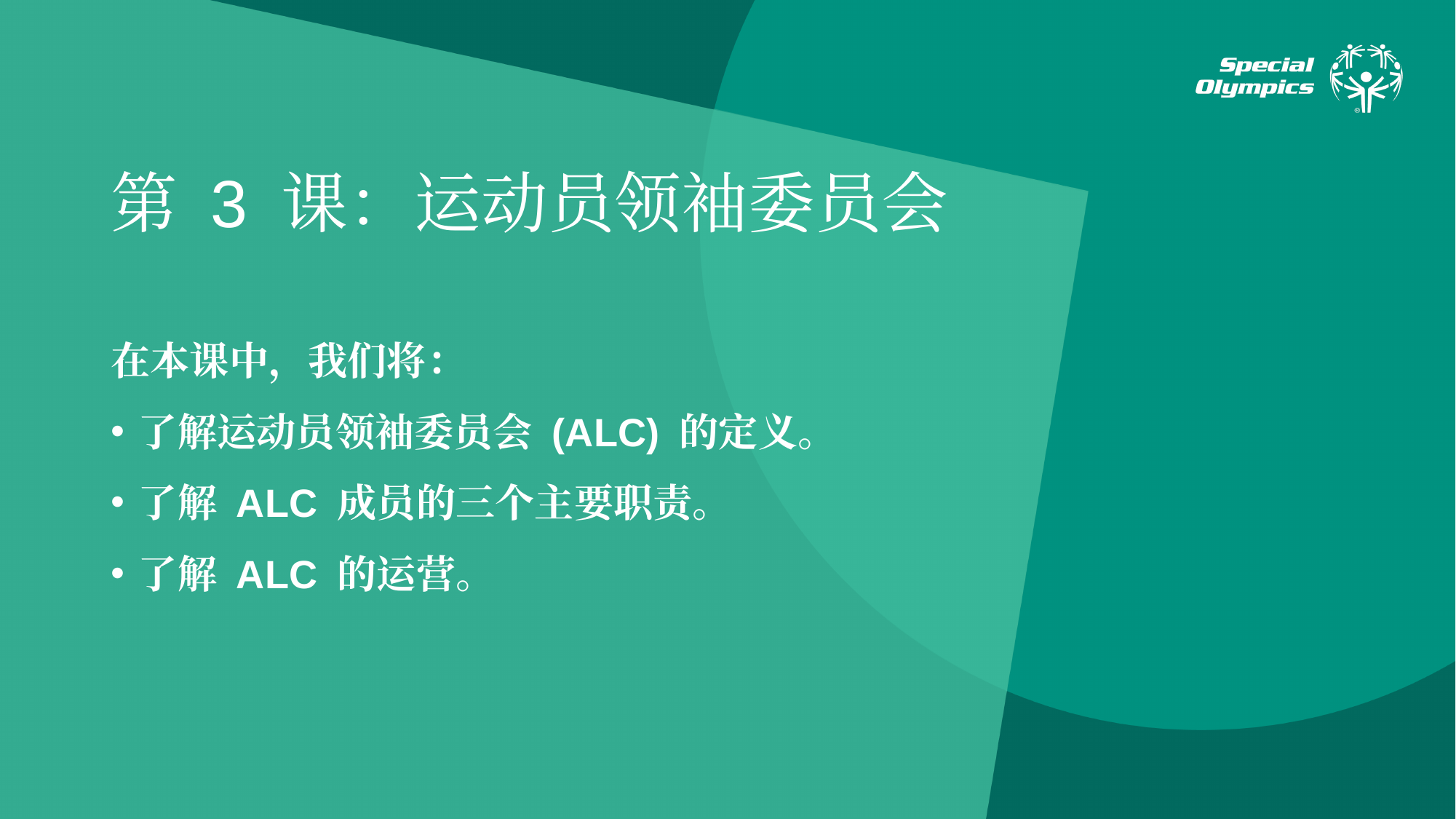

# 第 3 课：运动员领袖委员会
在本课中，我们将：
了解运动员领袖委员会 (ALC) 的定义。
了解 ALC 成员的三个主要职责。
了解 ALC 的运营。